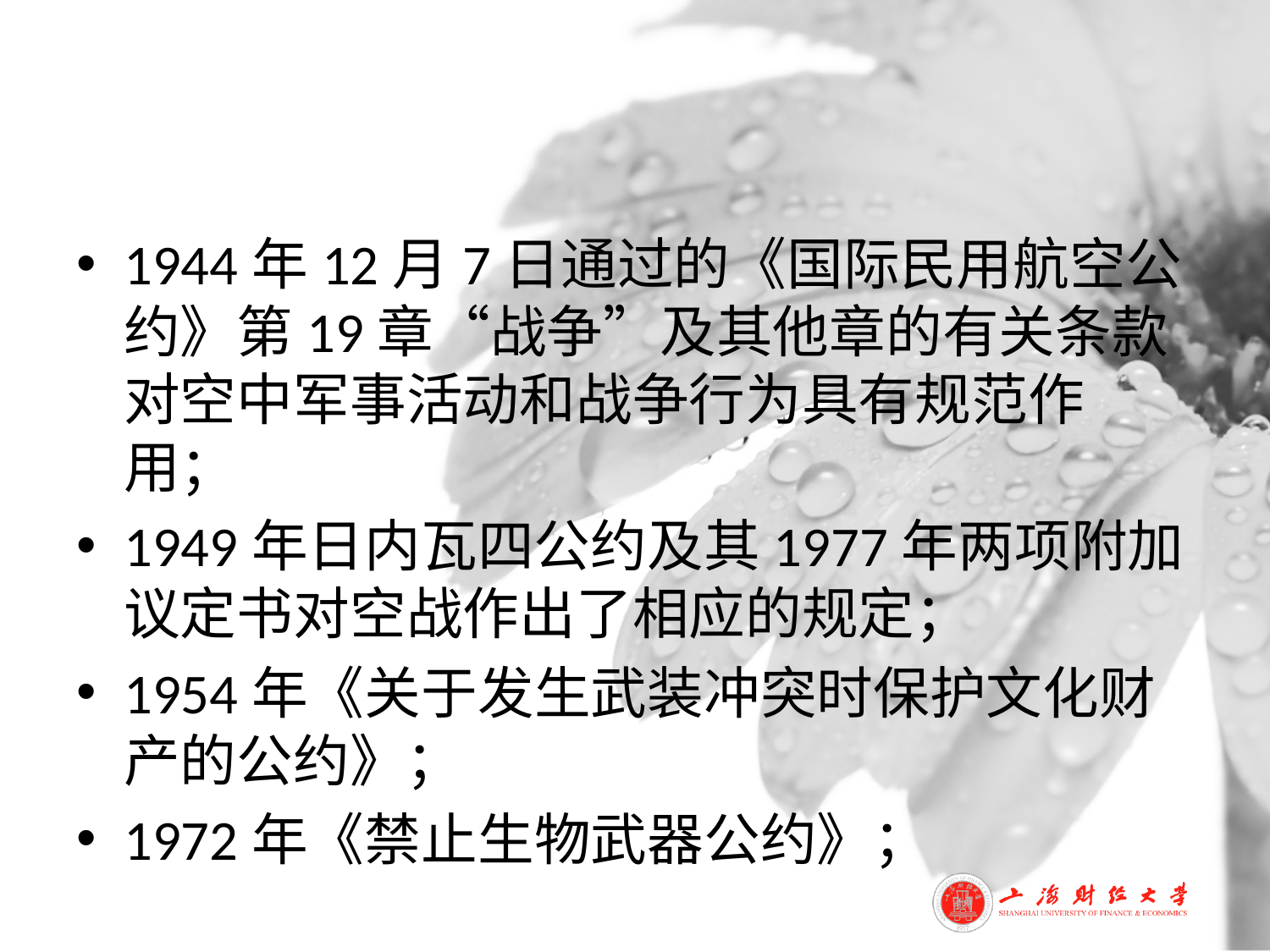

#
1944年12月7日通过的《国际民用航空公约》第19章“战争”及其他章的有关条款对空中军事活动和战争行为具有规范作用；
1949年日内瓦四公约及其1977年两项附加议定书对空战作出了相应的规定；
1954年《关于发生武装冲突时保护文化财产的公约》；
1972年《禁止生物武器公约》；